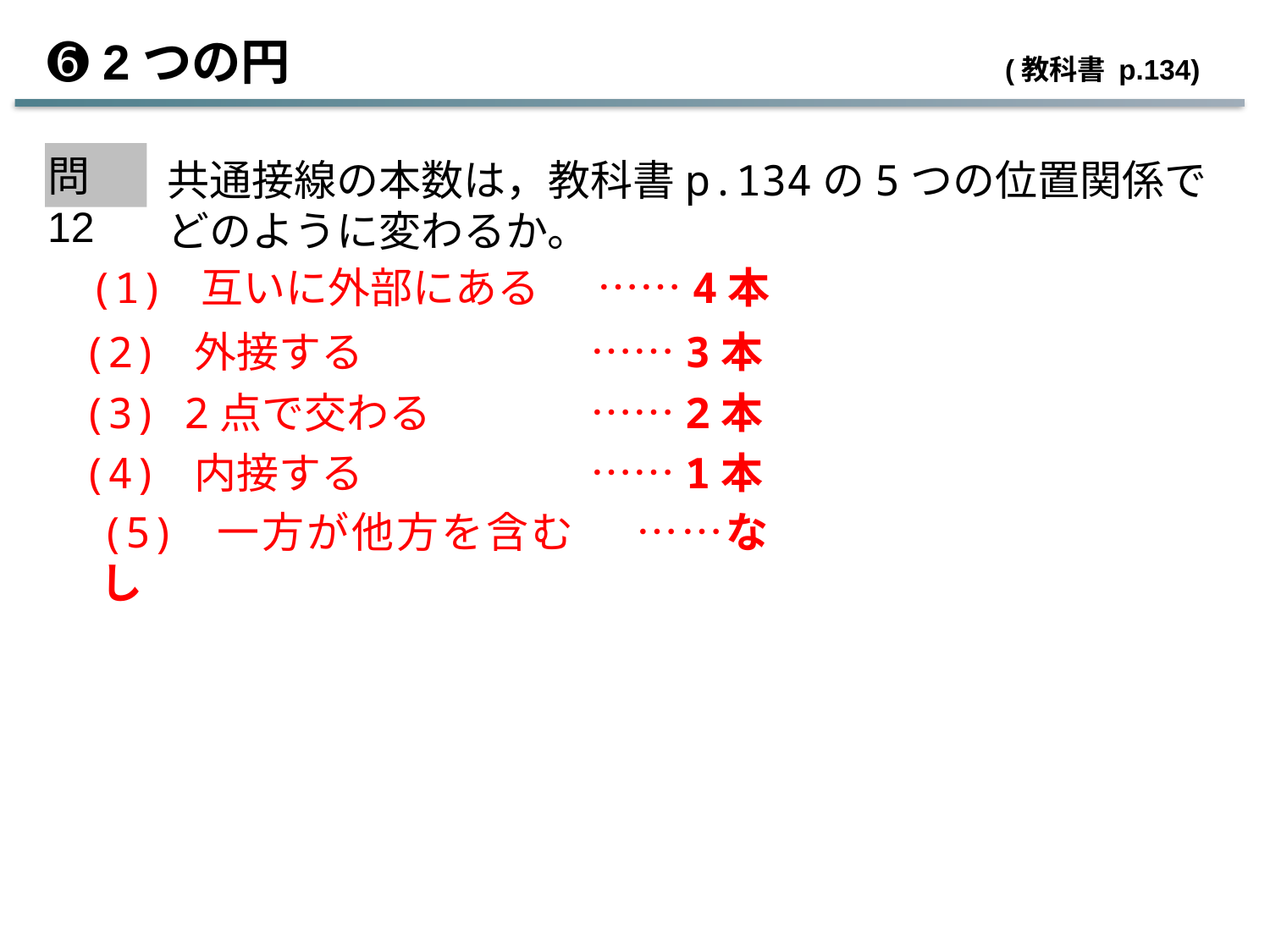

➏ 2つの円						     (教科書 p.134)
問12

共通接線の本数は，教科書p.134の5つの位置関係でどのように変わるか。
(1) 互いに外部にある	……4本
(2) 外接する	　　　……3本
(3) 2点で交わる		……2本
(4) 内接する		……1本
(5) 一方が他方を含む	……なし